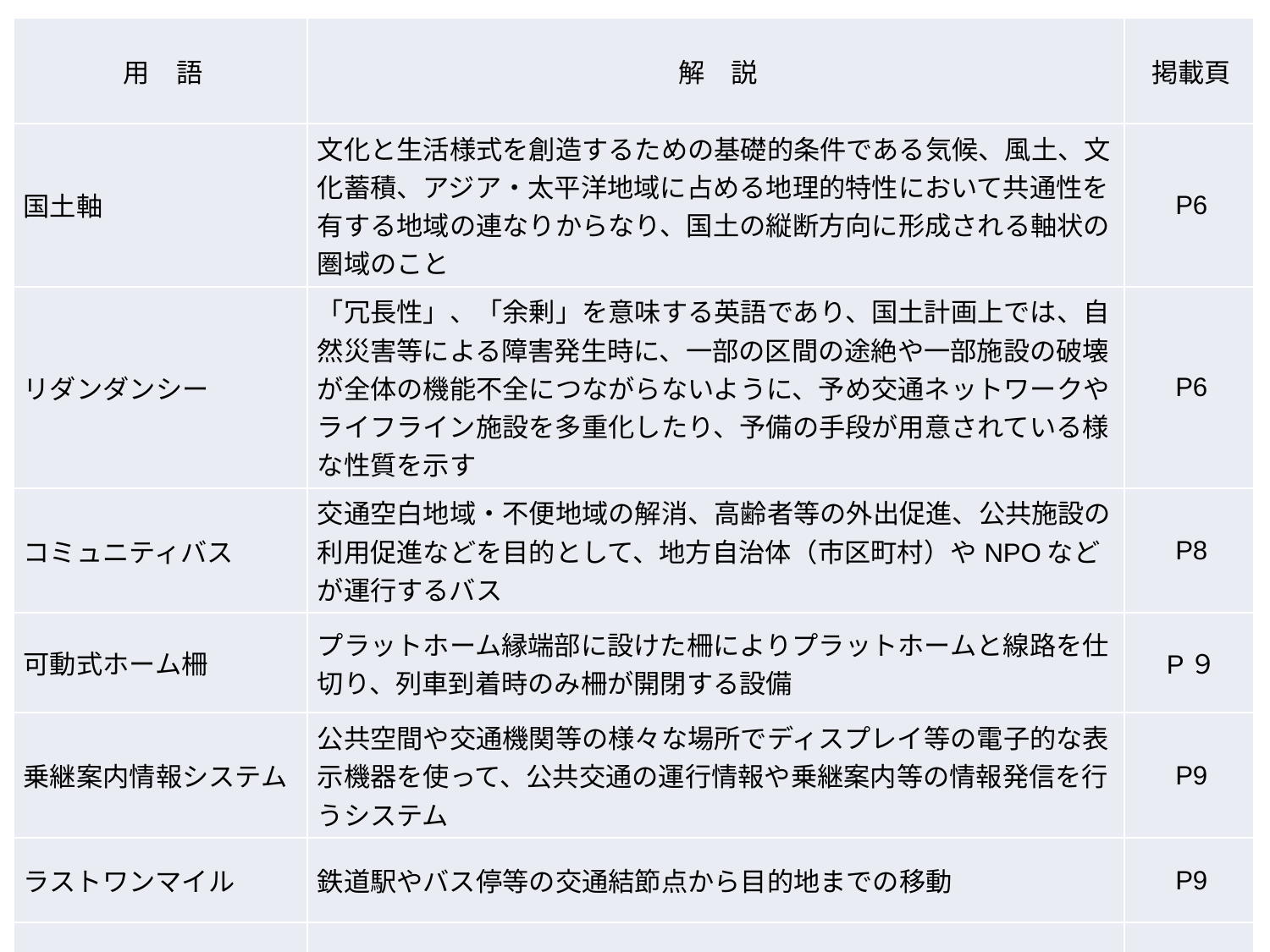

| 用　語 | 解　説 | 掲載頁 |
| --- | --- | --- |
| 国土軸 | 文化と生活様式を創造するための基礎的条件である気候、風土、文化蓄積、アジア・太平洋地域に占める地理的特性において共通性を有する地域の連なりからなり、国土の縦断方向に形成される軸状の圏域のこと | P6 |
| リダンダンシー | 「冗長性」、「余剰」を意味する英語であり、国土計画上では、自然災害等による障害発生時に、一部の区間の途絶や一部施設の破壊が全体の機能不全につながらないように、予め交通ネットワークやライフライン施設を多重化したり、予備の手段が用意されている様な性質を示す | P6 |
| コミュニティバス | 交通空白地域・不便地域の解消、高齢者等の外出促進、公共施設の利用促進などを目的として、地方自治体（市区町村）やNPOなどが運行するバス | P8 |
| 可動式ホーム柵 | プラットホーム縁端部に設けた柵によりプラットホームと線路を仕切り、列車到着時のみ柵が開閉する設備 | P９ |
| 乗継案内情報システム | 公共空間や交通機関等の様々な場所でディスプレイ等の電子的な表示機器を使って、公共交通の運行情報や乗継案内等の情報発信を行うシステム | P9 |
| ラストワンマイル | 鉄道駅やバス停等の交通結節点から目的地までの移動 | P9 |
| 自動運転バス | 加速・操舵・制御などの操作をシステムが行い運行するバス | P9 |
22